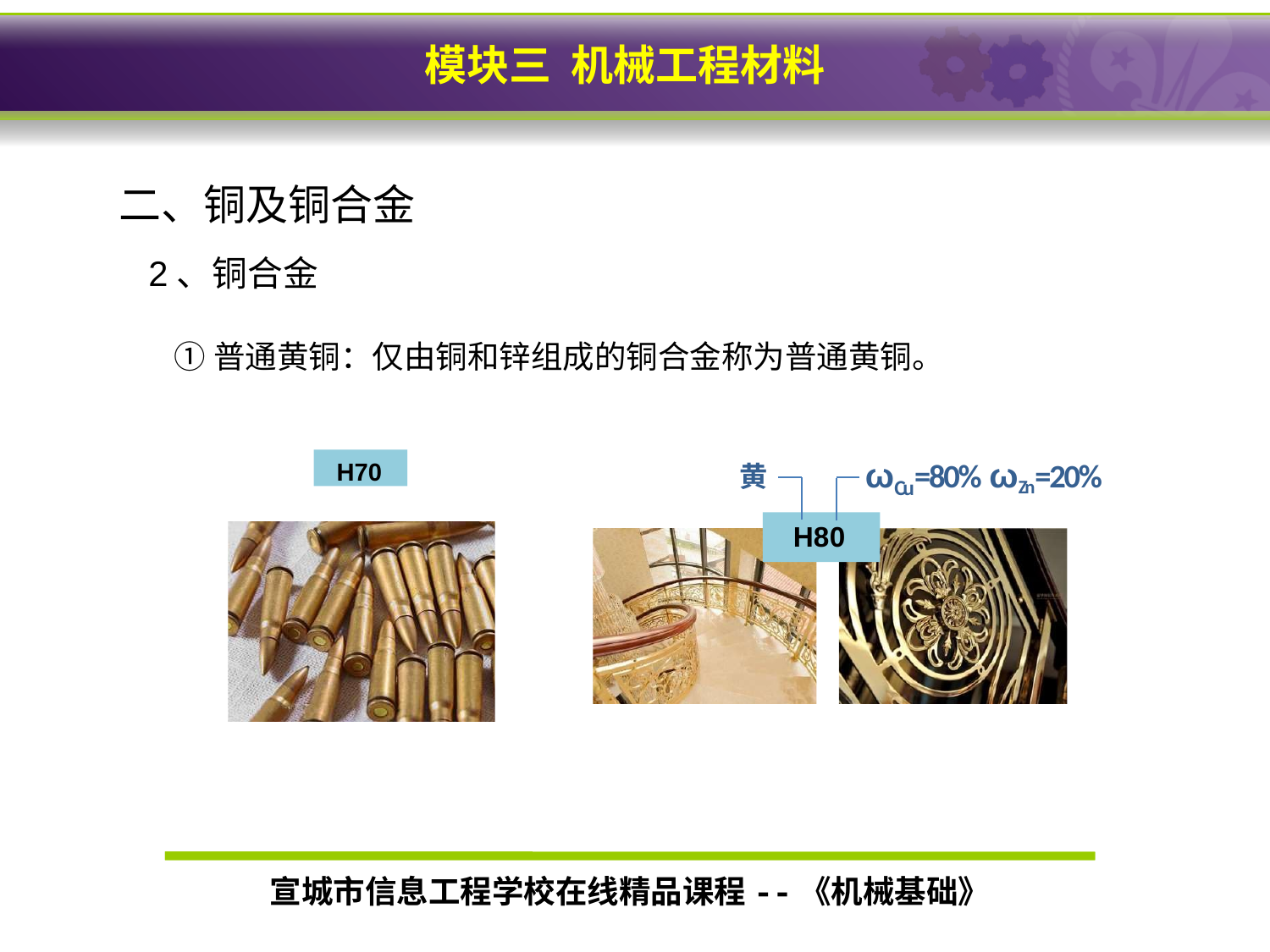

二、铜及铜合金
2、铜合金
①普通黄铜：仅由铜和锌组成的铜合金称为普通黄铜。
ωCu=80% ωZn=20%
H70
黄

H80